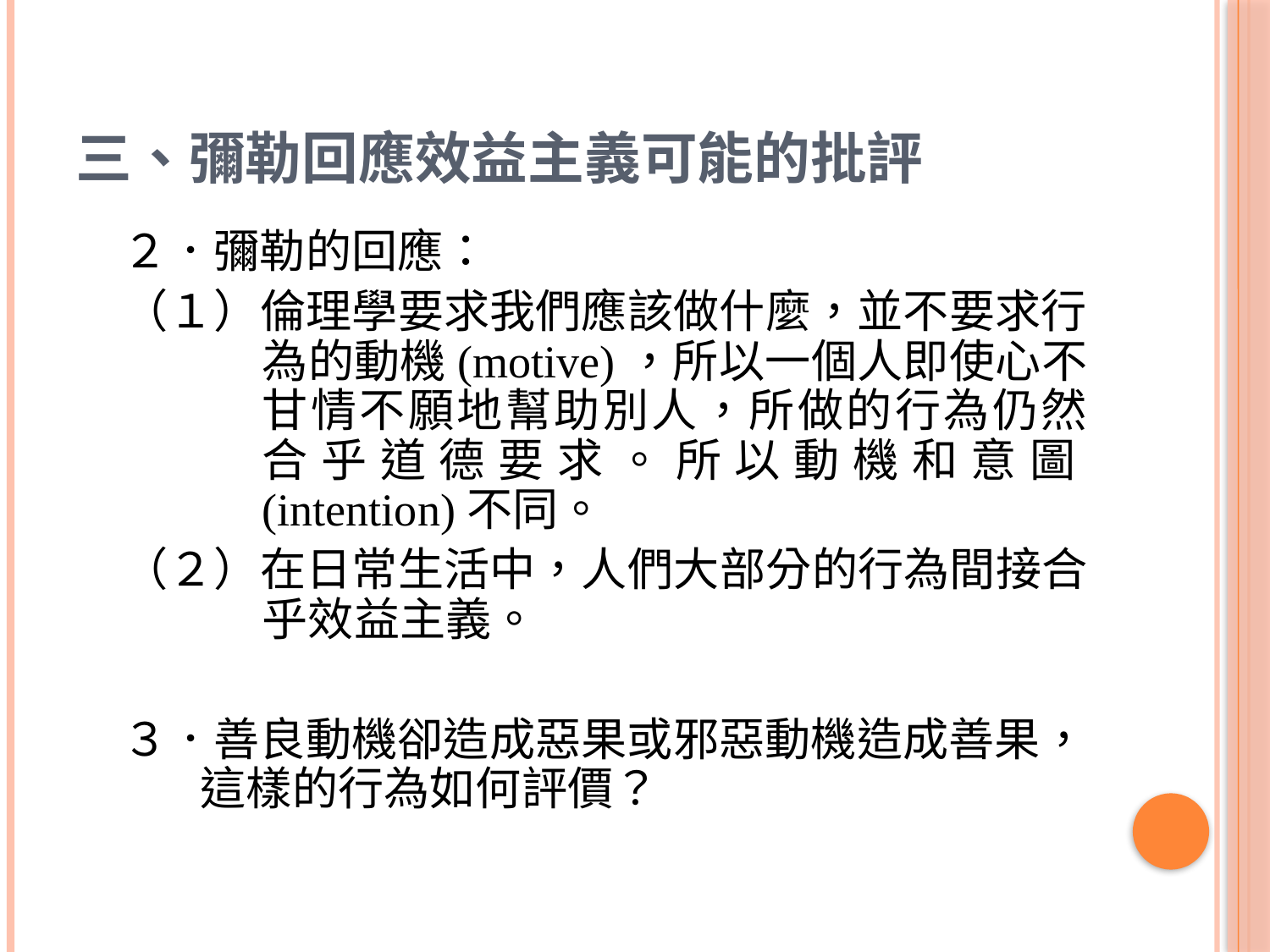

# 三、彌勒回應效益主義可能的批評
　２．彌勒的回應：
　（１）倫理學要求我們應該做什麼，並不要求行為的動機(motive)，所以一個人即使心不甘情不願地幫助別人，所做的行為仍然合乎道德要求。所以動機和意圖(intention)不同。
　（２）在日常生活中，人們大部分的行為間接合乎效益主義。

　３．善良動機卻造成惡果或邪惡動機造成善果，這樣的行為如何評價？